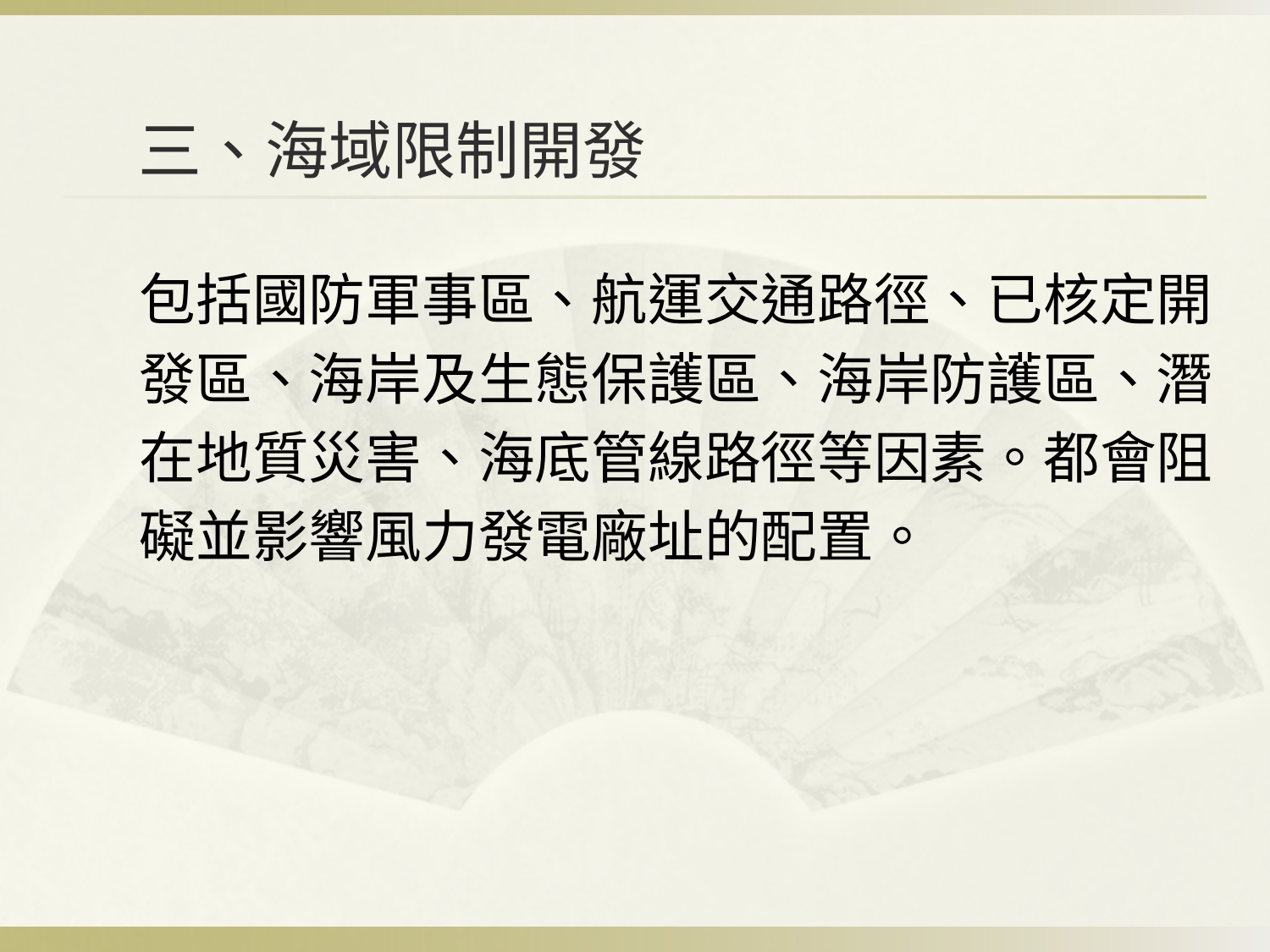

# 三、海域限制開發
包括國防軍事區、航運交通路徑、已核定開
發區、海岸及生態保護區、海岸防護區、潛
在地質災害、海底管線路徑等因素。都會阻
礙並影響風力發電廠址的配置。